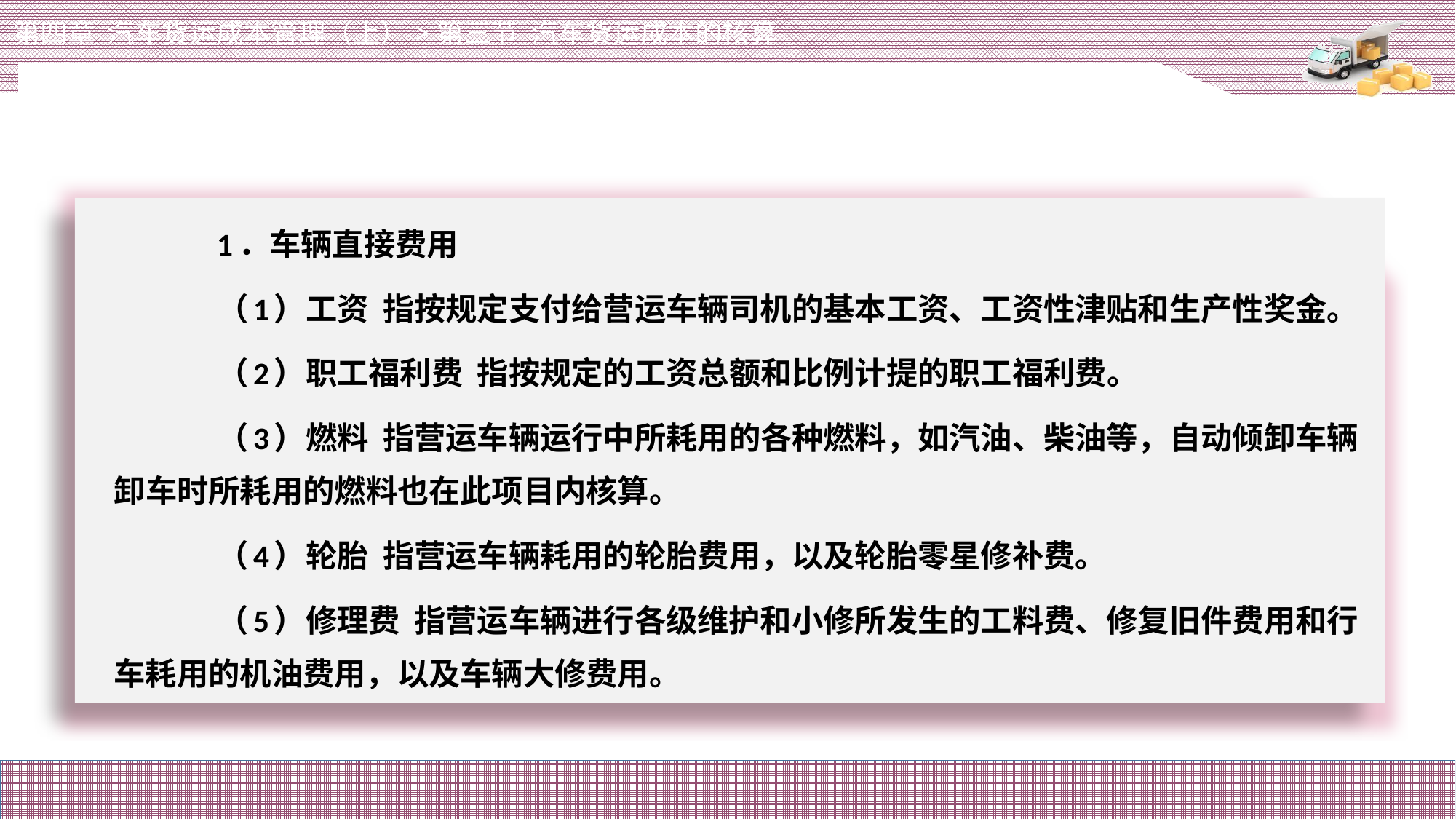

第四章  汽车货运成本管理（上）>第三节  汽车货运成本的核算
# 1．车辆直接费用
（1）工资  指按规定支付给营运车辆司机的基本工资、工资性津贴和生产性奖金。
（2）职工福利费  指按规定的工资总额和比例计提的职工福利费。
（3）燃料  指营运车辆运行中所耗用的各种燃料，如汽油、柴油等，自动倾卸车辆卸车时所耗用的燃料也在此项目内核算。
（4）轮胎  指营运车辆耗用的轮胎费用，以及轮胎零星修补费。
（5）修理费  指营运车辆进行各级维护和小修所发生的工料费、修复旧件费用和行车耗用的机油费用，以及车辆大修费用。